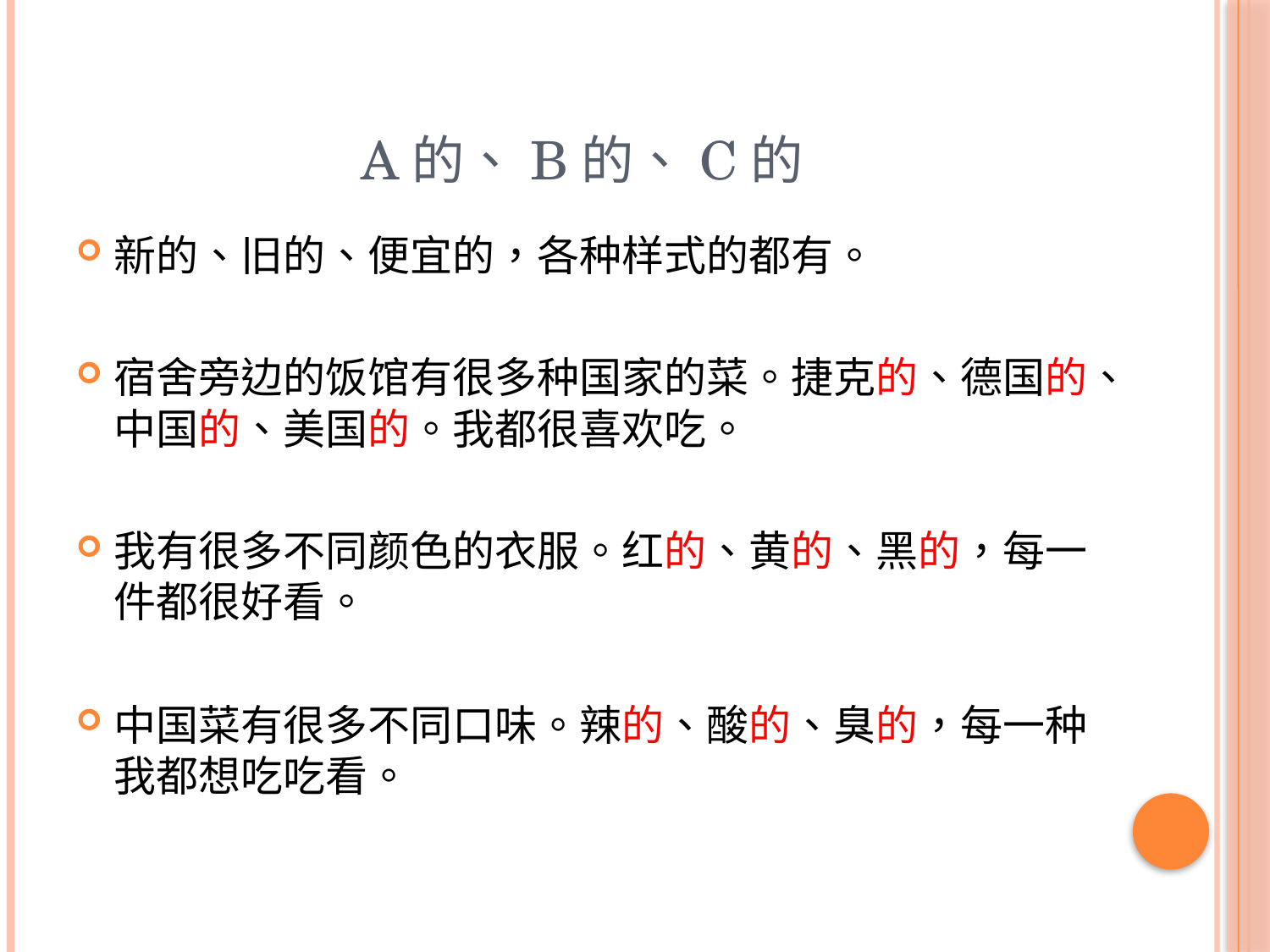

# a的、b的、c的
新的、旧的、便宜的，各种样式的都有。

宿舍旁边的饭馆有很多种国家的菜。捷克的、德国的、中国的、美国的。我都很喜欢吃。

我有很多不同颜色的衣服。红的、黄的、黑的，每一件都很好看。

中国菜有很多不同口味。辣的、酸的、臭的，每一种我都想吃吃看。